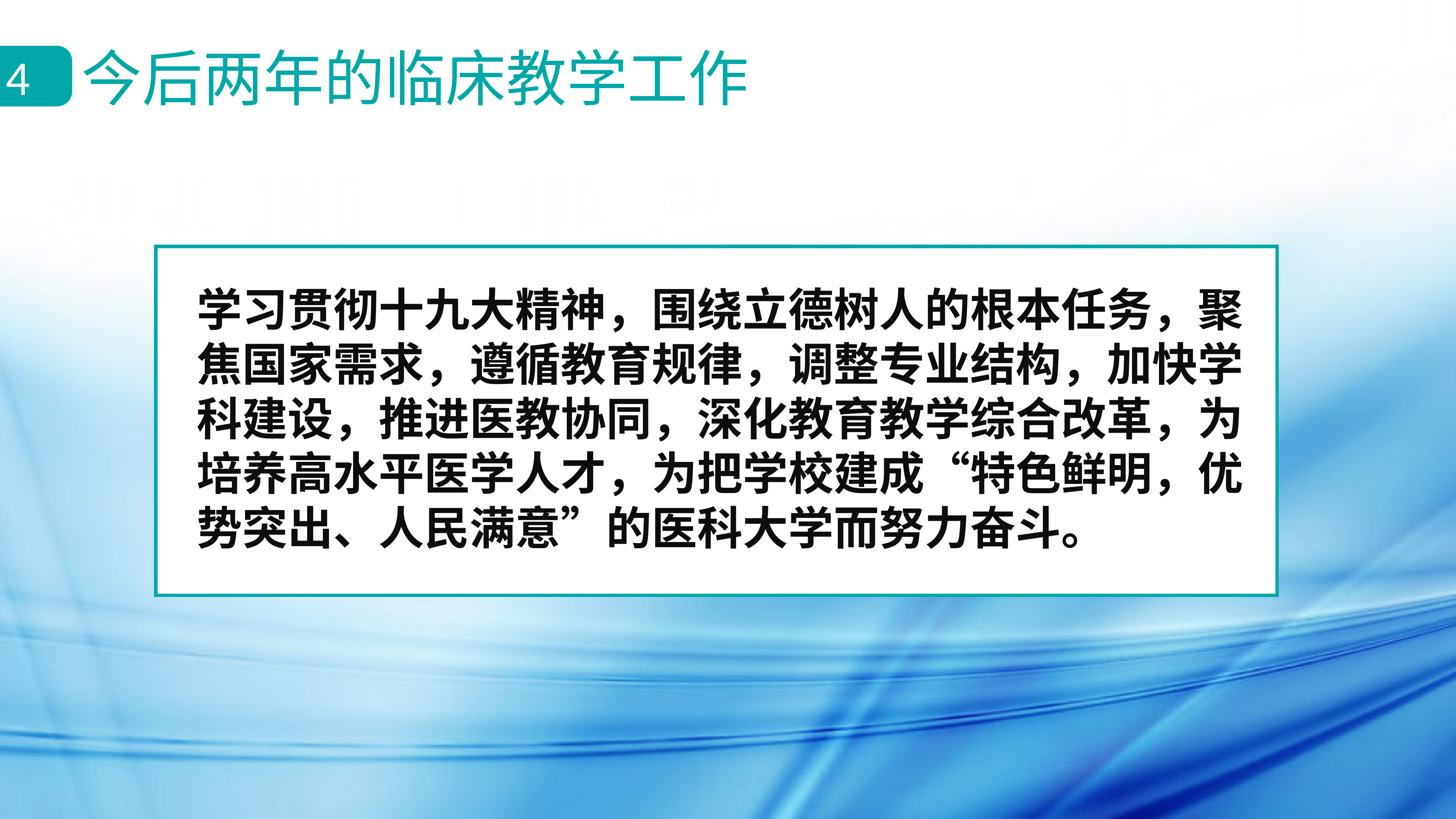

今后两年的临床教学工作
4

学习贯彻十九大精神，围绕立德树人的根本任务，聚焦国家需求，遵循教育规律，调整专业结构，加快学科建设，推进医教协同，深化教育教学综合改革，为培养高水平医学人才，为把学校建成“特色鲜明，优势突出、人民满意”的医科大学而努力奋斗。